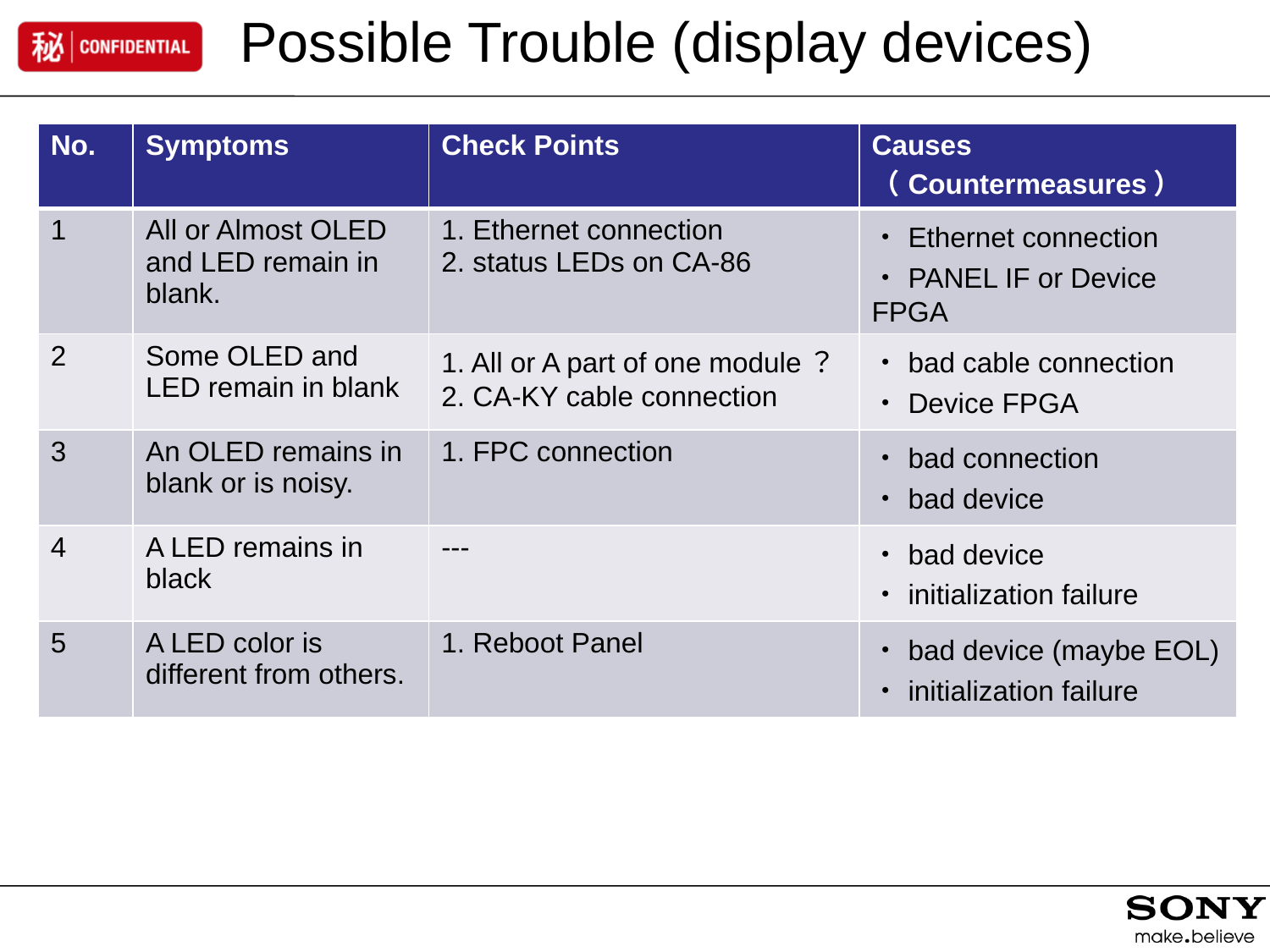

Possible Trouble (display devices)
| No. | Symptoms | Check Points | Causes （Countermeasures） |
| --- | --- | --- | --- |
| 1 | All or Almost OLED and LED remain in blank. | 1. Ethernet connection 2. status LEDs on CA-86 | ・Ethernet connection ・PANEL IF or Device FPGA |
| 2 | Some OLED and LED remain in blank | 1. All or A part of one module？ 2. CA-KY cable connection | ・bad cable connection ・Device FPGA |
| 3 | An OLED remains in blank or is noisy. | 1. FPC connection | ・bad connection ・bad device |
| 4 | A LED remains in black | --- | ・bad device ・initialization failure |
| 5 | A LED color is different from others. | 1. Reboot Panel | ・bad device (maybe EOL) ・initialization failure |